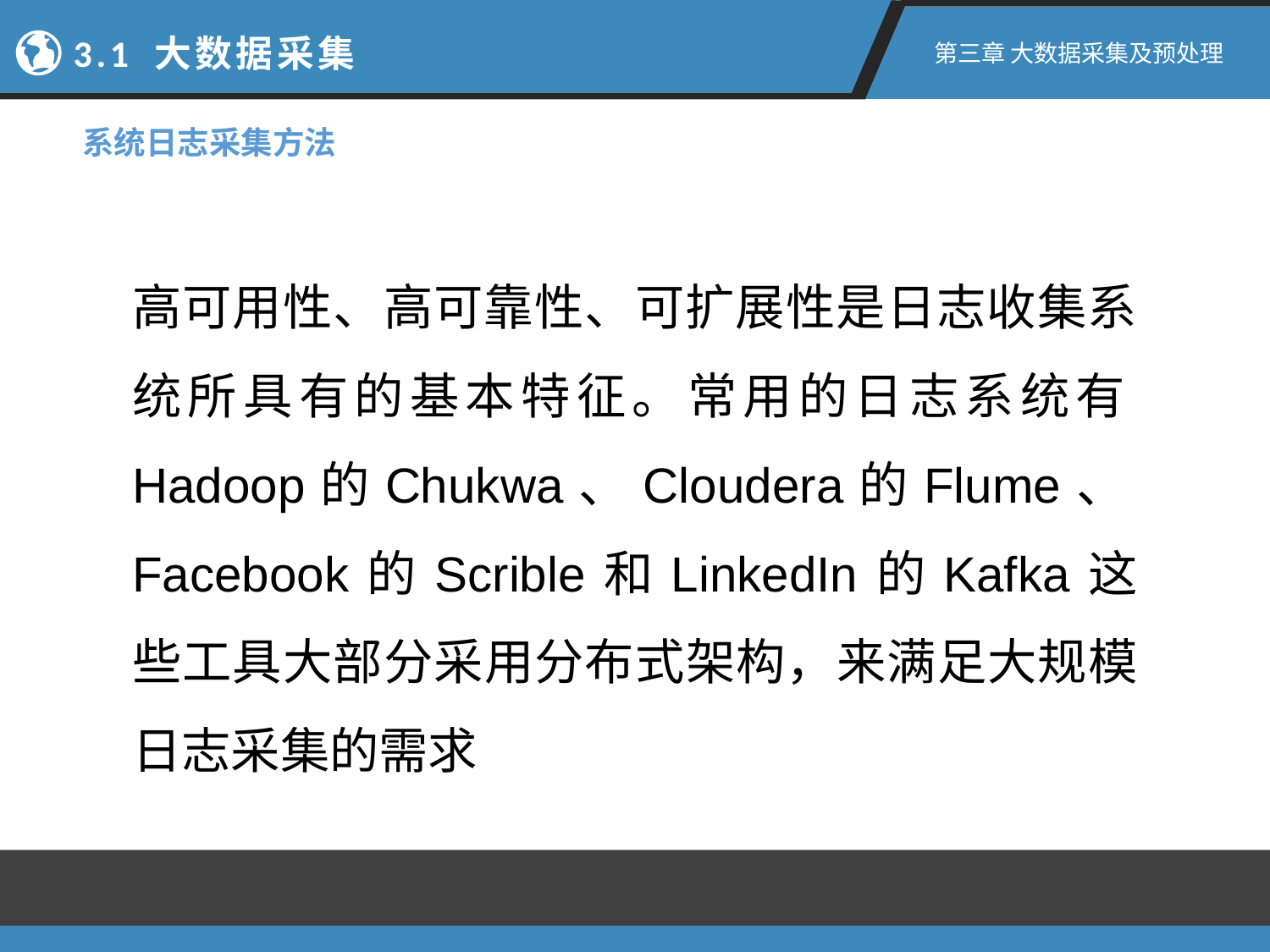

3.1 大数据采集

第三章 大数据采集及预处理
系统日志采集方法

高可用性、高可靠性、可扩展性是日志收集系统所具有的基本特征。常用的日志系统有Hadoop的Chukwa、Cloudera的Flume、Facebook的Scrible和LinkedIn的Kafka这些工具大部分采用分布式架构，来满足大规模日志采集的需求